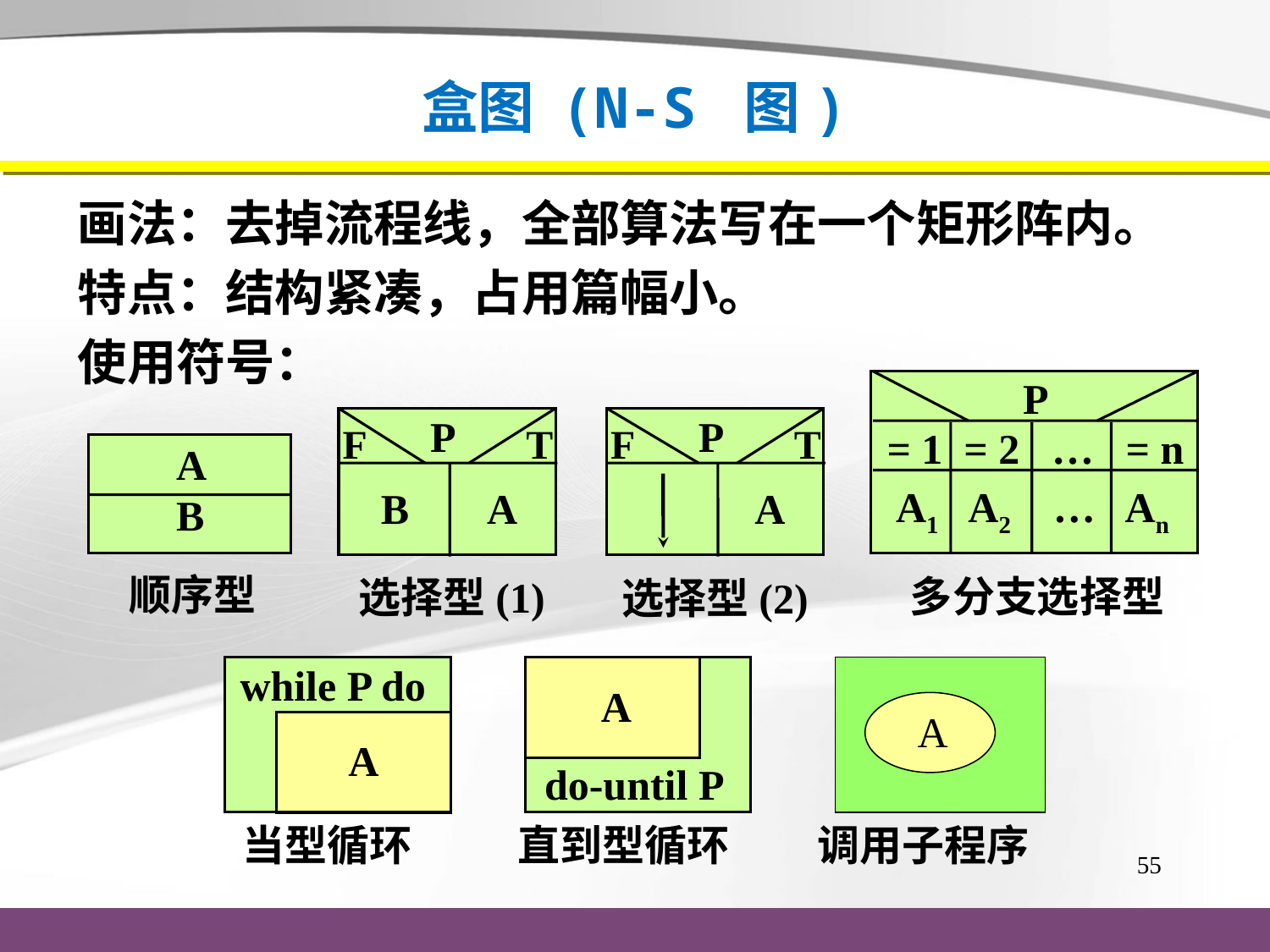

# 盒图 (N-S 图)
画法：去掉流程线，全部算法写在一个矩形阵内。
特点：结构紧凑，占用篇幅小。
使用符号：
P

= 1  = 2   …   = n

A1   A2    …   An
P

F
T

B
A
P

F
T

A
A
B

顺序型
多分支选择型
选择型(1)
选择型(2)
while P do

A

A
do-until P

A
当型循环
直到型循环
调用子程序
55